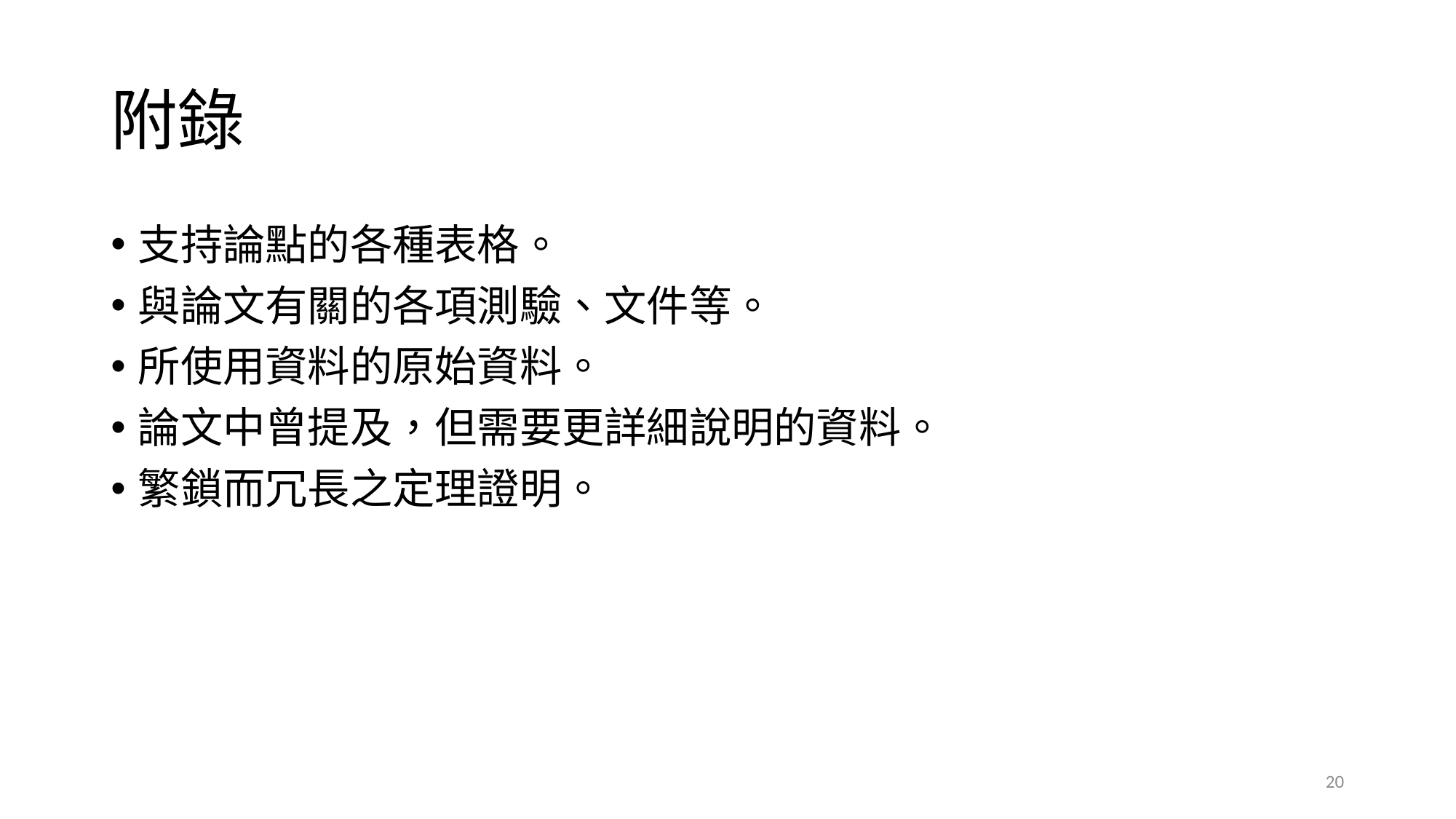

# 附錄
支持論點的各種表格。
與論文有關的各項測驗、文件等。
所使用資料的原始資料。
論文中曾提及，但需要更詳細說明的資料。
繁鎖而冗長之定理證明。
20